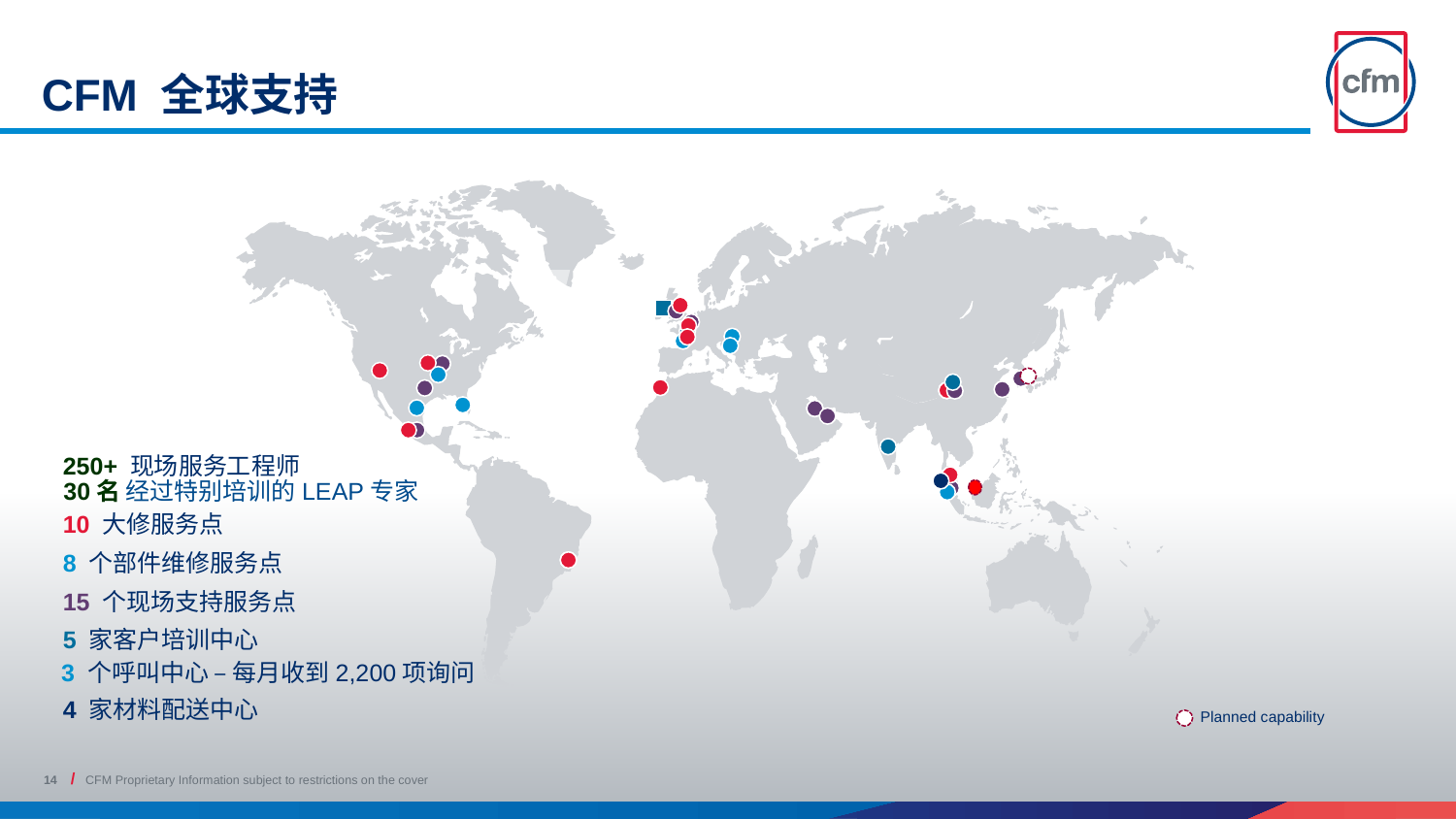

# CFM 全球支持

Planned capability

250+ 现场服务工程师
30名 经过特别培训的LEAP专家
10 大修服务点
8 个部件维修服务点
15 个现场支持服务点
5 家客户培训中心
3 个呼叫中心 – 每月收到2,200项询问
4 家材料配送中心